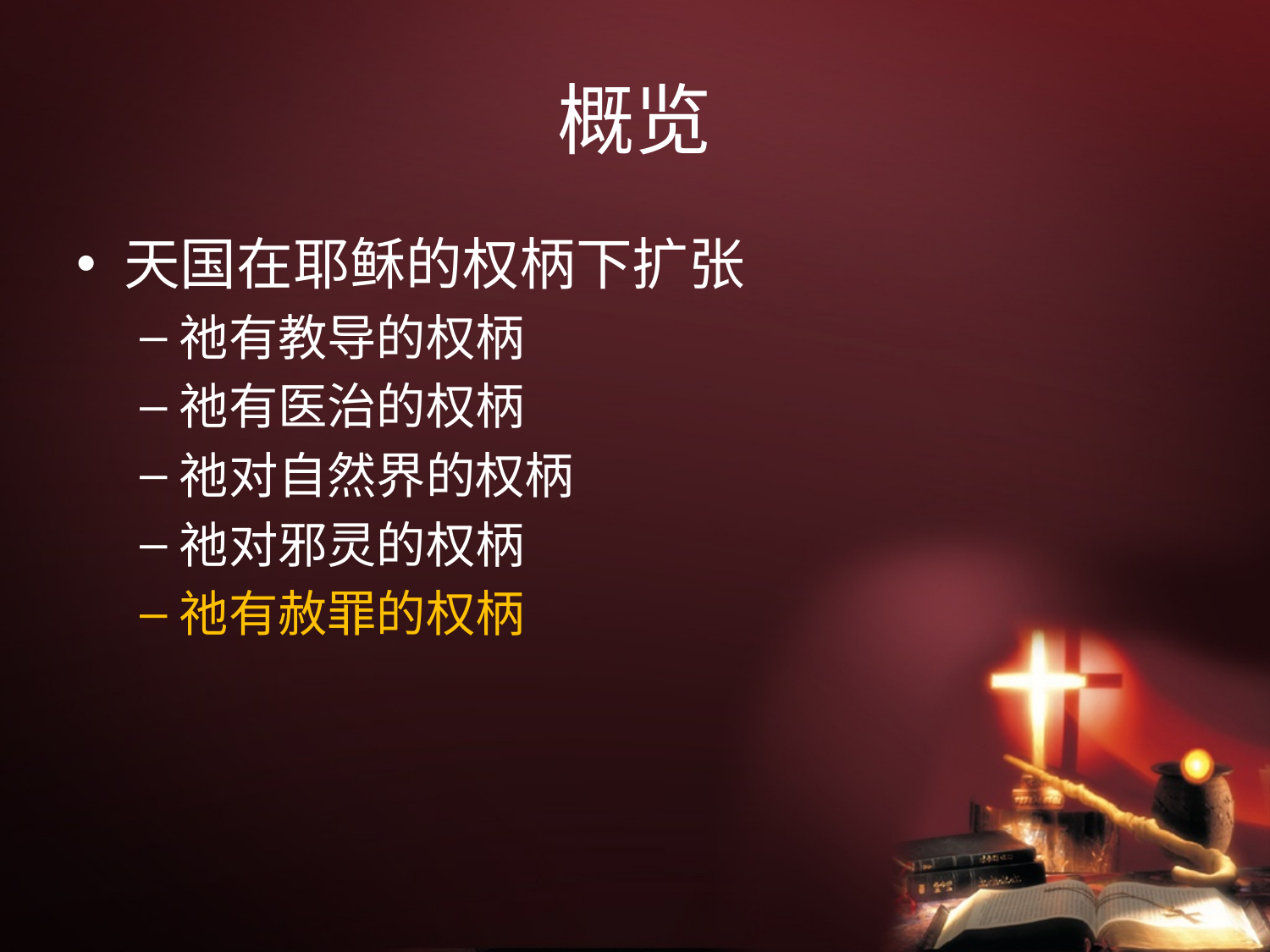

# 概览
天国在耶稣的权柄下扩张
祂有教导的权柄
祂有医治的权柄
祂对自然界的权柄
祂对邪灵的权柄
祂有赦罪的权柄